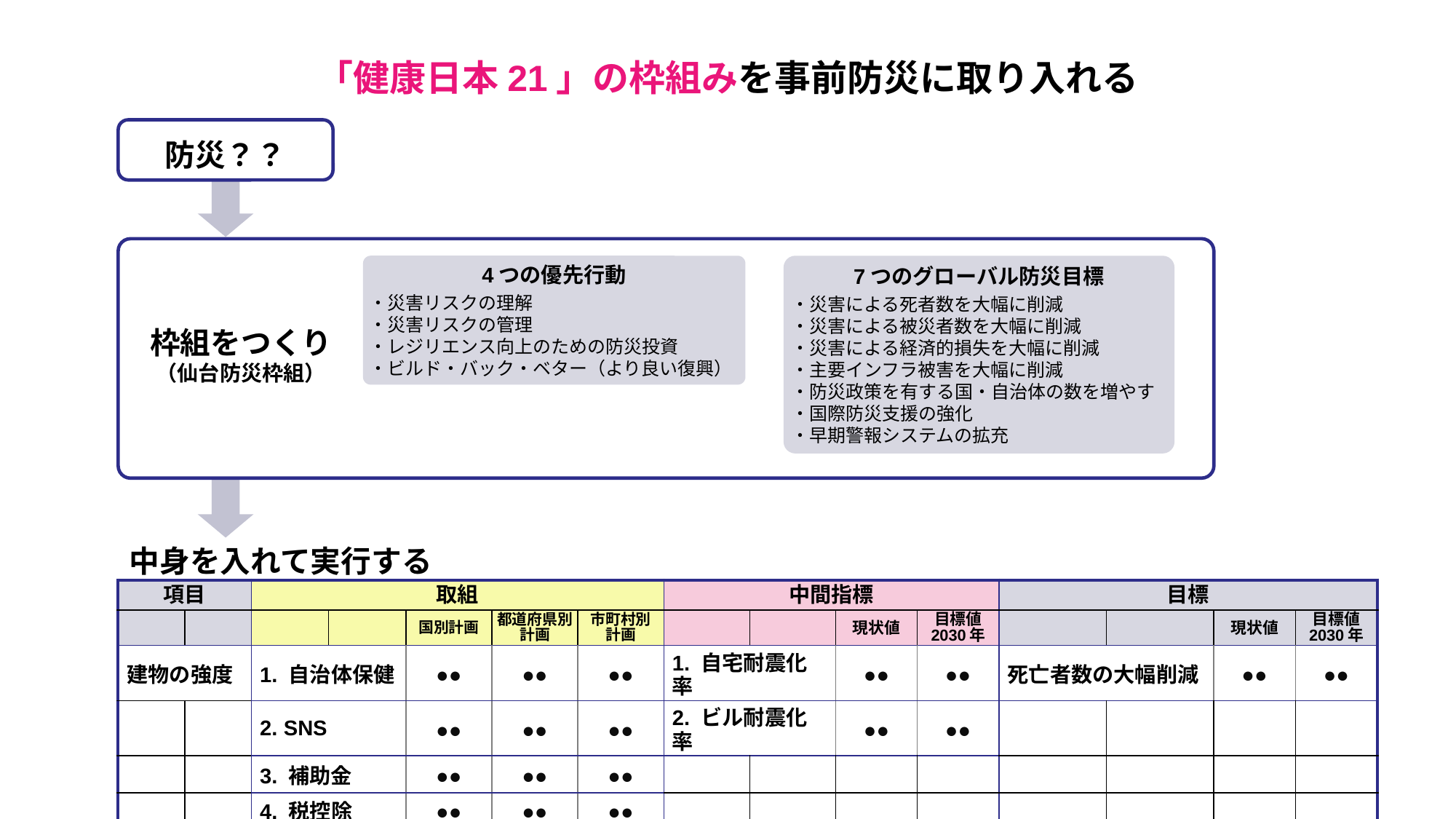

「健康日本21」の枠組みを事前防災に取り入れる
防災？？

4つの優先行動
・災害リスクの理解
・災害リスクの管理
・レジリエンス向上のための防災投資
・ビルド・バック・ベター（より良い復興）
7つのグローバル防災目標
・災害による死者数を大幅に削減
・災害による被災者数を大幅に削減
・災害による経済的損失を大幅に削減
・主要インフラ被害を大幅に削減
・防災政策を有する国・自治体の数を増やす
・国際防災支援の強化
・早期警報システムの拡充
枠組をつくり
（仙台防災枠組）

中身を入れて実行する
| 項目 |  | 取組 |  |  |  |  | 中間指標 |  |  |  | 目標 |  |  |  |
| --- | --- | --- | --- | --- | --- | --- | --- | --- | --- | --- | --- | --- | --- | --- |
|  |  |  |  | 国別計画 | 都道府県別 計画 | 市町村別 計画 |  |  | 現状値 | 目標値 2030年 |  |  | 現状値 | 目標値 2030年 |
| 建物の強度 |  | 1. 自治体保健 |  | ●● | ●● | ●● | 1. 自宅耐震化率 |  | ●● | ●● | 死亡者数の大幅削減 |  | ●● | ●● |
|  |  | 2. SNS |  | ●● | ●● | ●● | 2. ビル耐震化率 |  | ●● | ●● |  |  |  |  |
|  |  | 3. 補助金 |  | ●● | ●● | ●● |  |  |  |  |  |  |  |  |
|  |  | 4. 税控除 |  | ●● | ●● | ●● |  |  |  |  |  |  |  |  |